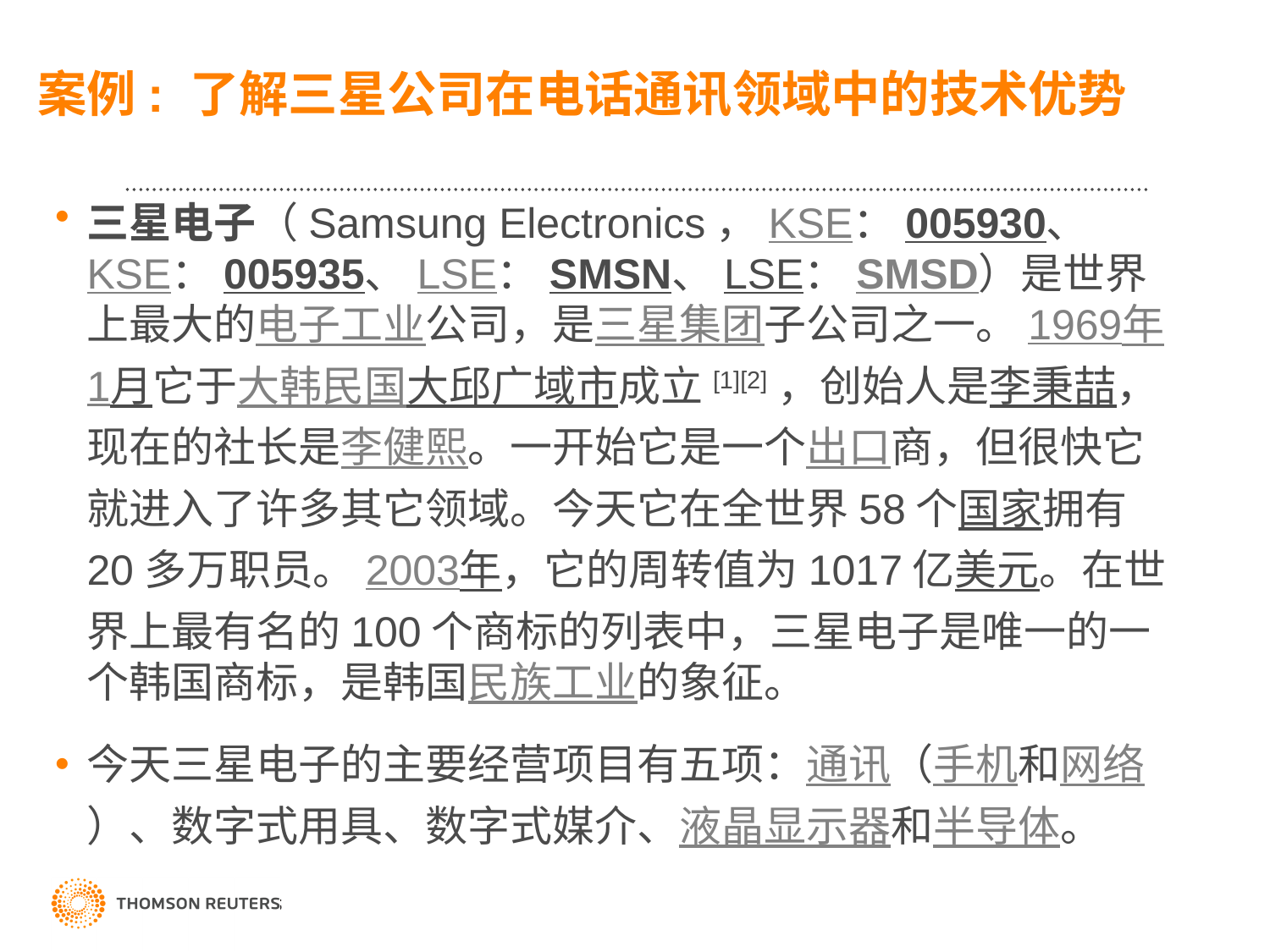

案例: 了解三星公司在电话通讯领域中的技术优势
三星电子（Samsung Electronics，KSE：005930、KSE：005935、LSE：SMSN、LSE：SMSD）是世界上最大的电子工业公司，是三星集团子公司之一。1969年1月它于大韩民国大邱广域市成立[1][2]，创始人是李秉喆，现在的社长是李健熙。一开始它是一个出口商，但很快它就进入了许多其它领域。今天它在全世界58个国家拥有20多万职员。2003年，它的周转值为1017亿美元。在世界上最有名的100个商标的列表中，三星电子是唯一的一个韩国商标，是韩国民族工业的象征。
今天三星电子的主要经营项目有五项：通讯（手机和网络）、数字式用具、数字式媒介、液晶显示器和半导体。